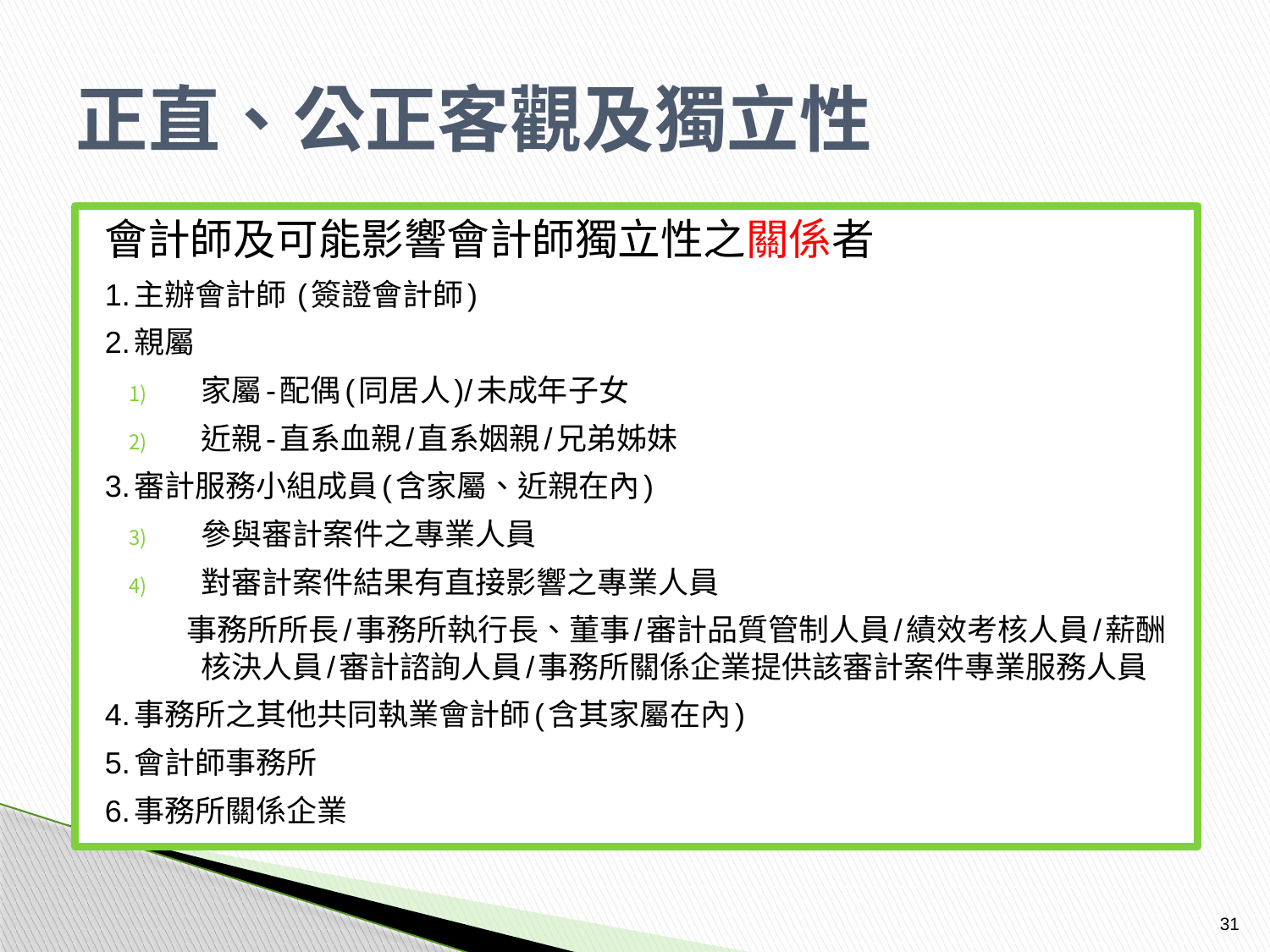

# 正直、公正客觀及獨立性
會計師及可能影響會計師獨立性之關係者
1.主辦會計師 (簽證會計師)
2.親屬
家屬-配偶(同居人)/未成年子女
近親-直系血親/直系姻親/兄弟姊妹
3.審計服務小組成員(含家屬、近親在內)
參與審計案件之專業人員
對審計案件結果有直接影響之專業人員
        事務所所長/事務所執行長、董事/審計品質管制人員/績效考核人員/薪酬核決人員/審計諮詢人員/事務所關係企業提供該審計案件專業服務人員
4.事務所之其他共同執業會計師(含其家屬在內)
5.會計師事務所
6.事務所關係企業

31